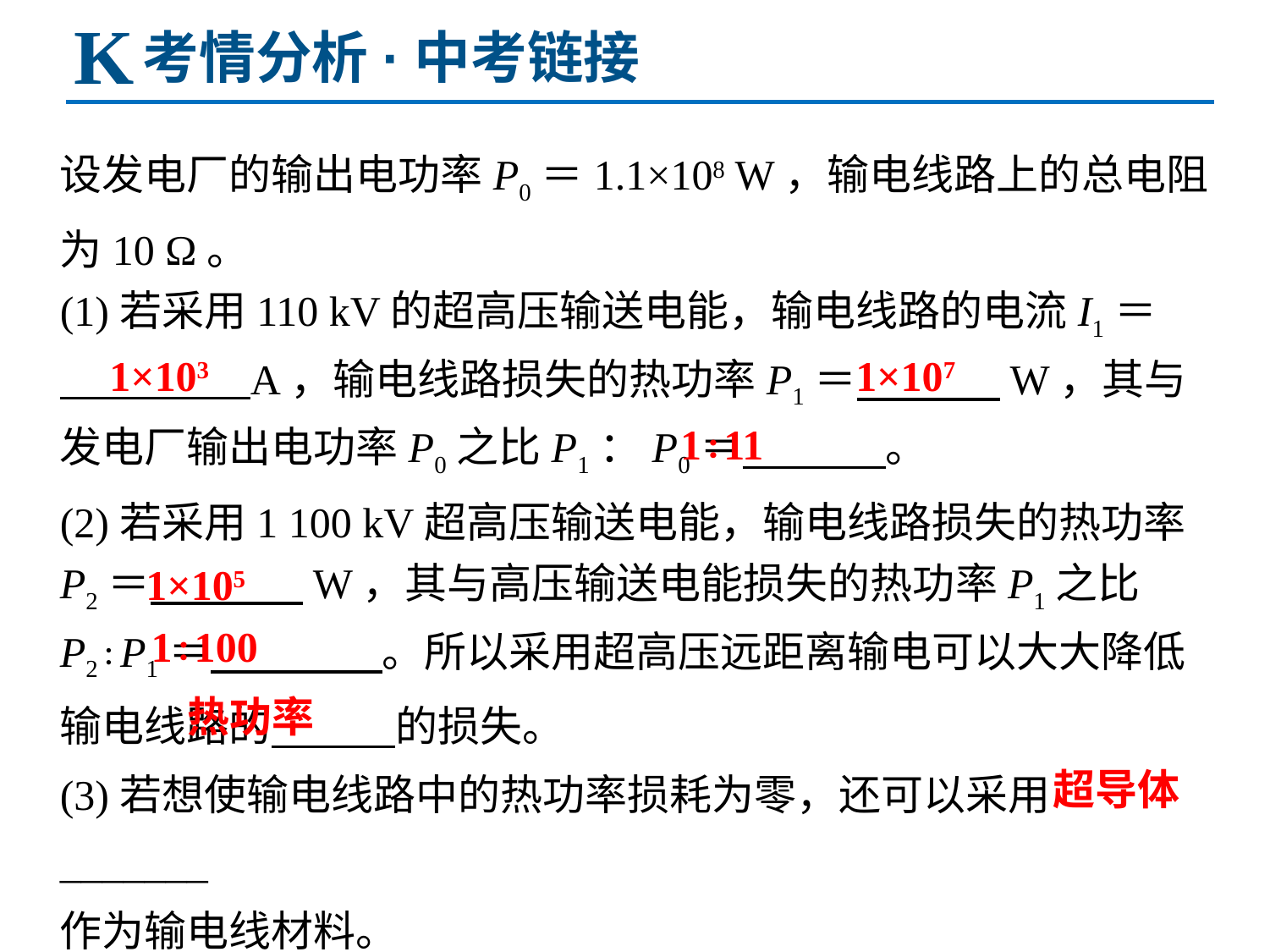

K
考情分析·中考链接
设发电厂的输出电功率P0＝1.1×108 W，输电线路上的总电阻为10 Ω。
(1)若采用110 kV的超高压输送电能，输电线路的电流I1＝
                  A，输电线路损失的热功率P1＝               W，其与发电厂输出电功率P0之比P1：P0＝               。
(2)若采用1 100 kV超高压输送电能，输电线路损失的热功率P2＝                W，其与高压输送电能损失的热功率P1之比P2∶P1＝                  。所以采用超高压远距离输电可以大大降低输电线路的             的损失。
(3)若想使输电线路中的热功率损耗为零，还可以采用_______
作为输电线材料。
1×107
1×103
1∶11
1×105
1∶100
热功率
超导体